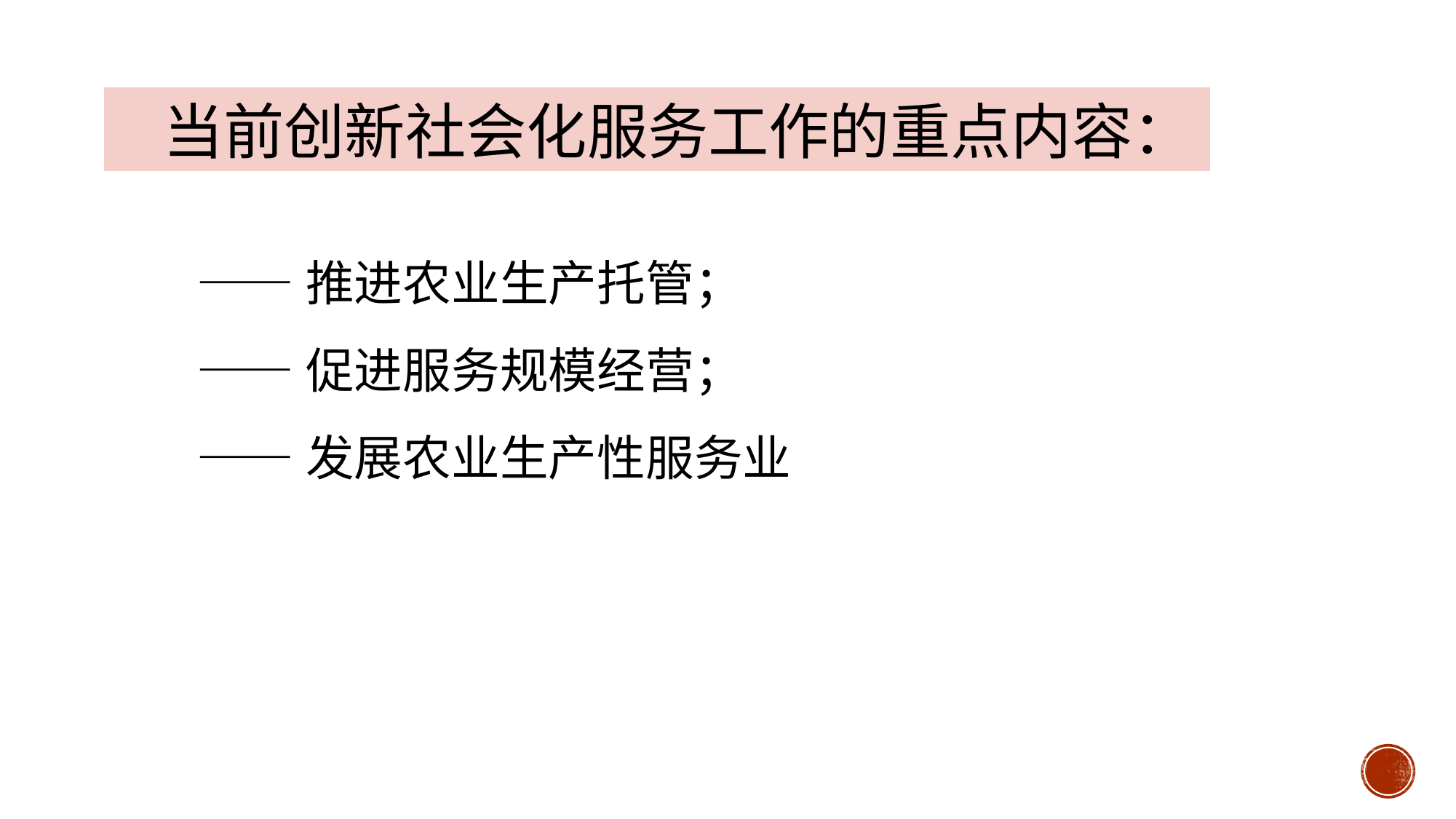

当前创新社会化服务工作的重点内容：
——推进农业生产托管；
——促进服务规模经营；
——发展农业生产性服务业